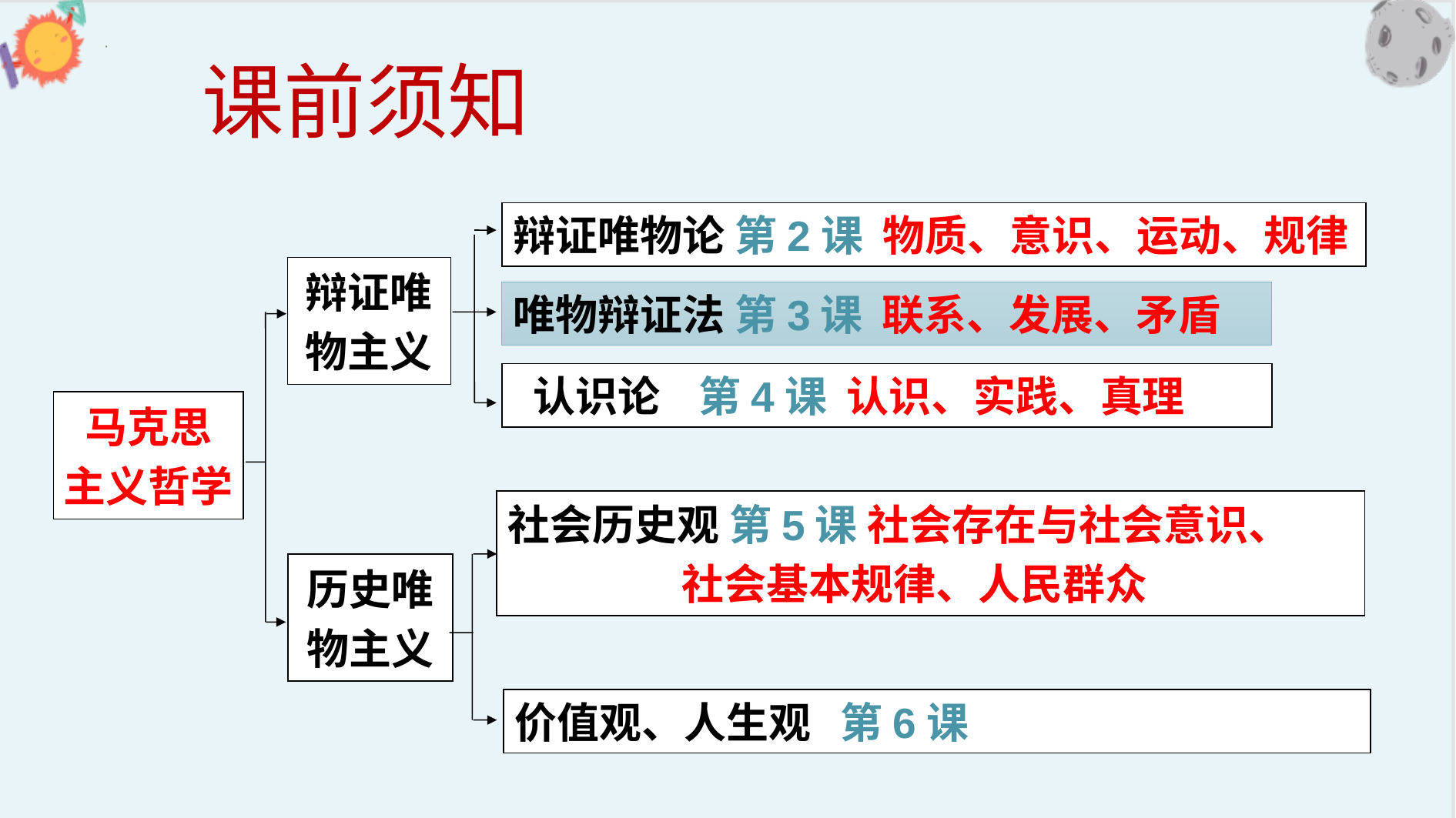

课前须知
辩证唯物论 第2课  物质、意识、运动、规律

辩证唯
物主义
唯物辩证法 第3课  联系、发展、矛盾

 认识论    第4课  认识、实践、真理
马克思
主义哲学
社会历史观 第5课 社会存在与社会意识、
                 社会基本规律、人民群众
历史唯
物主义

价值观、人生观   第6课